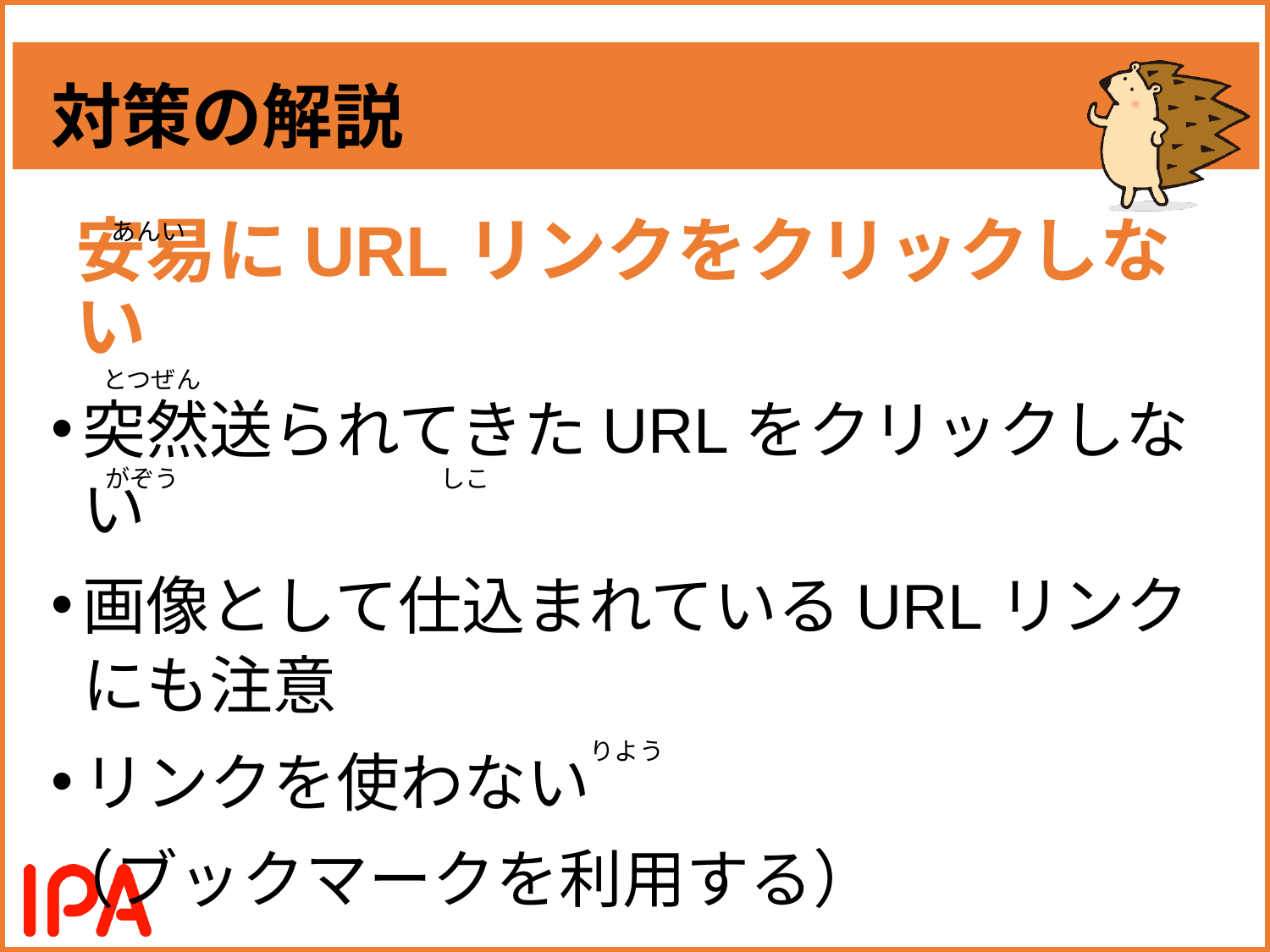

# 対策の解説
安易にURLリンクをクリックしない
あんい
とつぜん
突然送られてきたURLをクリックしない
画像として仕込まれているURLリンクにも注意
リンクを使わない
（ブックマークを利用する）
がぞう
しこ
りよう